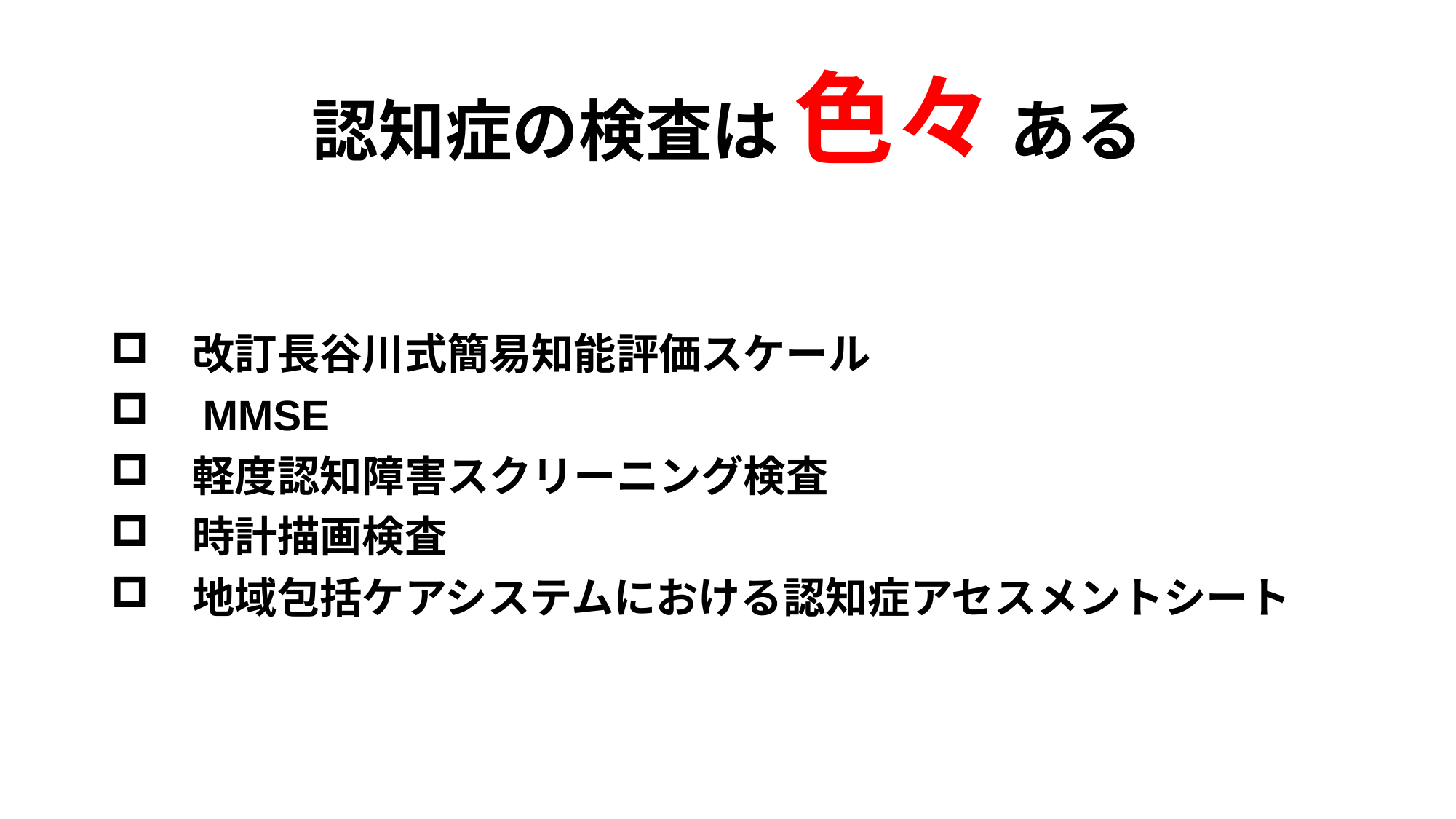

# 認知症の検査は 色々 ある
　改訂長谷川式簡易知能評価スケール
　MMSE
　軽度認知障害スクリーニング検査
　時計描画検査
　地域包括ケアシステムにおける認知症アセスメントシート